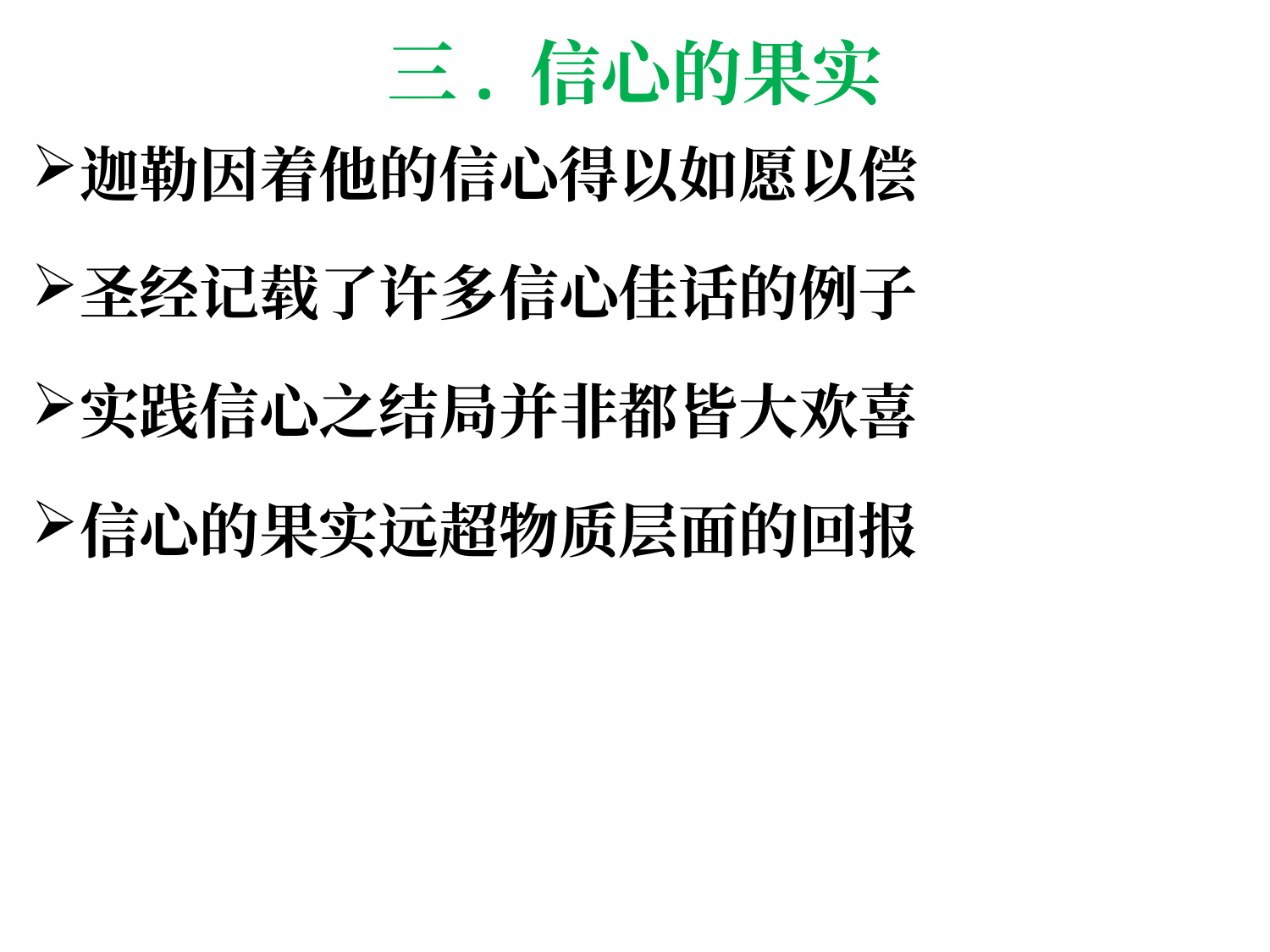

# 三. 信心的果实
迦勒因着他的信心得以如愿以偿

圣经记载了许多信心佳话的例子

实践信心之结局并非都皆大欢喜

信心的果实远超物质层面的回报